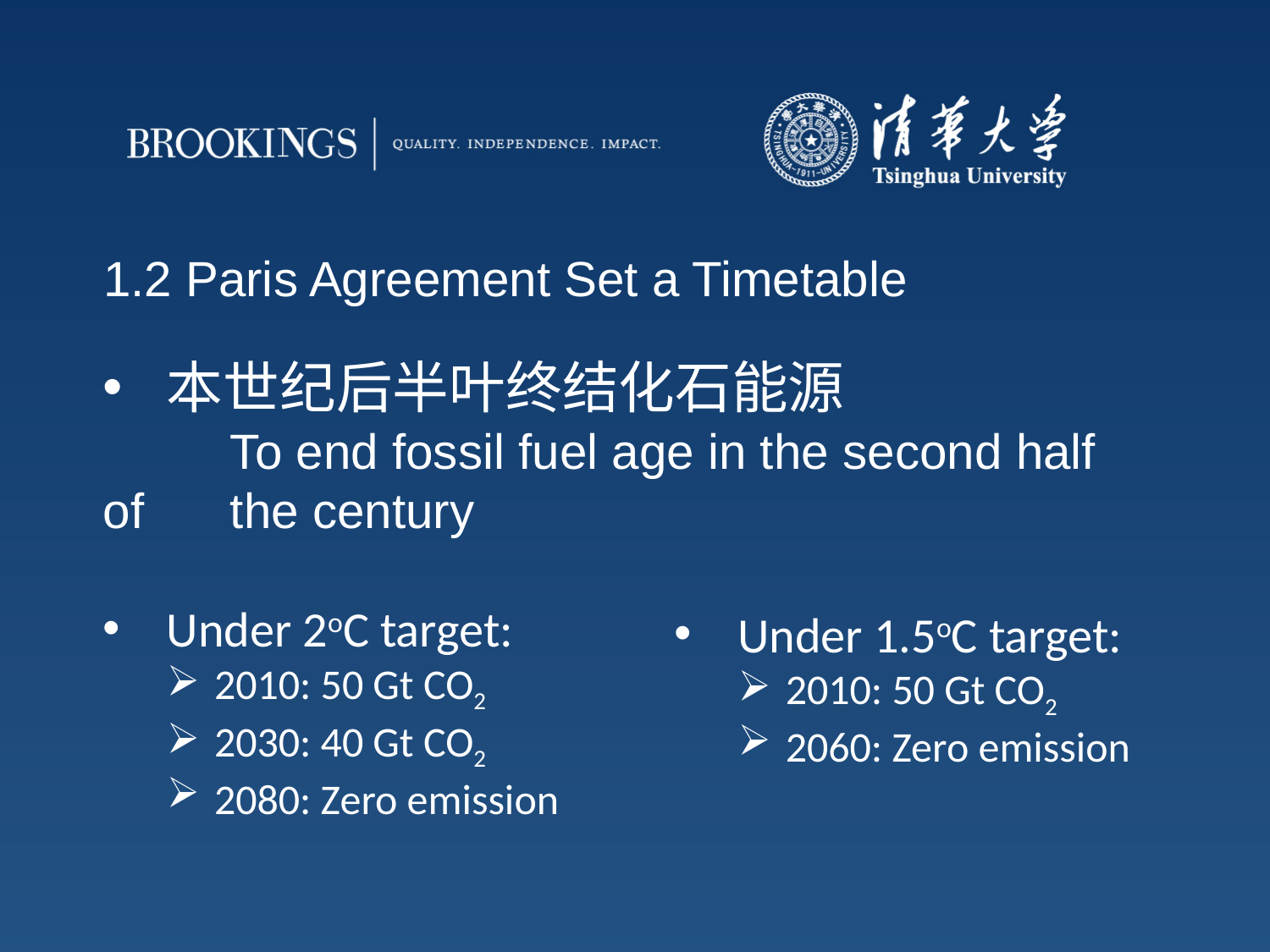

1.2 Paris Agreement Set a Timetable
本世纪后半叶终结化石能源
	To end fossil fuel age in the second half of 	the century

Under 2oC target:
2010: 50 Gt CO2
2030: 40 Gt CO2
2080: Zero emission
Under 1.5oC target:
2010: 50 Gt CO2
2060: Zero emission